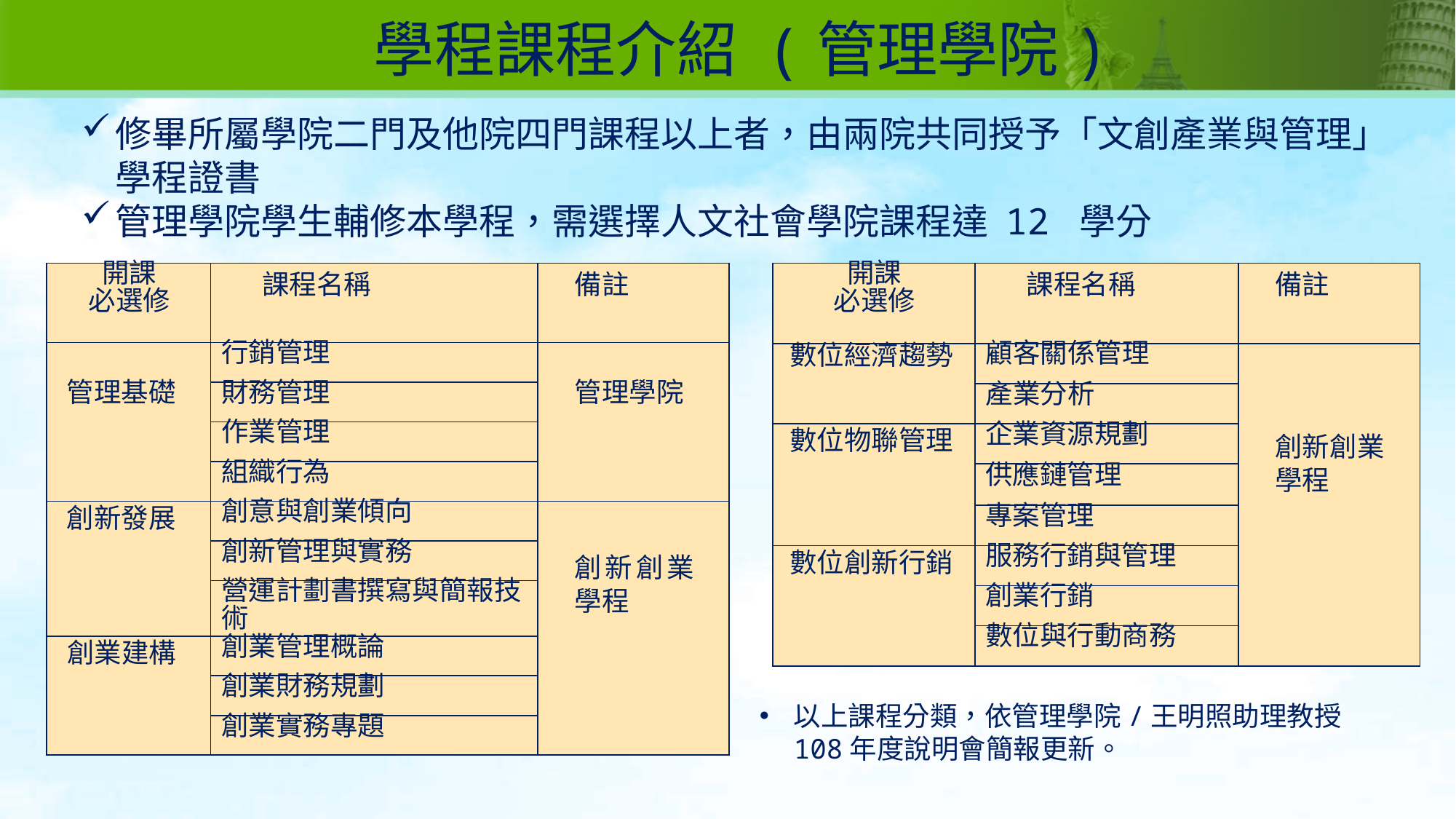

學程課程介紹 (管理學院)
修畢所屬學院二門及他院四門課程以上者，由兩院共同授予「文創產業與管理」學程證書
管理學院學生輔修本學程，需選擇人文社會學院課程達 12 學分
| 開課 必選修 | 課程名稱 | 備註 |
| --- | --- | --- |
| 管理基礎 | 行銷管理 | 管理學院 |
|  | 財務管理 |  |
|  | 作業管理 |  |
|  | 組織行為 |  |
| 創新發展 | 創意與創業傾向 | 創新創業學程 |
|  | 創新管理與實務 |  |
|  | 營運計劃書撰寫與簡報技術 |  |
| 創業建構 | 創業管理概論 |  |
|  | 創業財務規劃 |  |
|  | 創業實務專題 |  |
| 開課 必選修 | 課程名稱 | 備註 |
| --- | --- | --- |
| 數位經濟趨勢 | 顧客關係管理 | 創新創業學程 |
|  | 產業分析 |  |
| 數位物聯管理 | 企業資源規劃 |  |
|  | 供應鏈管理 |  |
|  | 專案管理 |  |
| 數位創新行銷 | 服務行銷與管理 |  |
|  | 創業行銷 |  |
|  | 數位與行動商務 |  |

以上課程分類，依管理學院/王明照助理教授108年度說明會簡報更新。